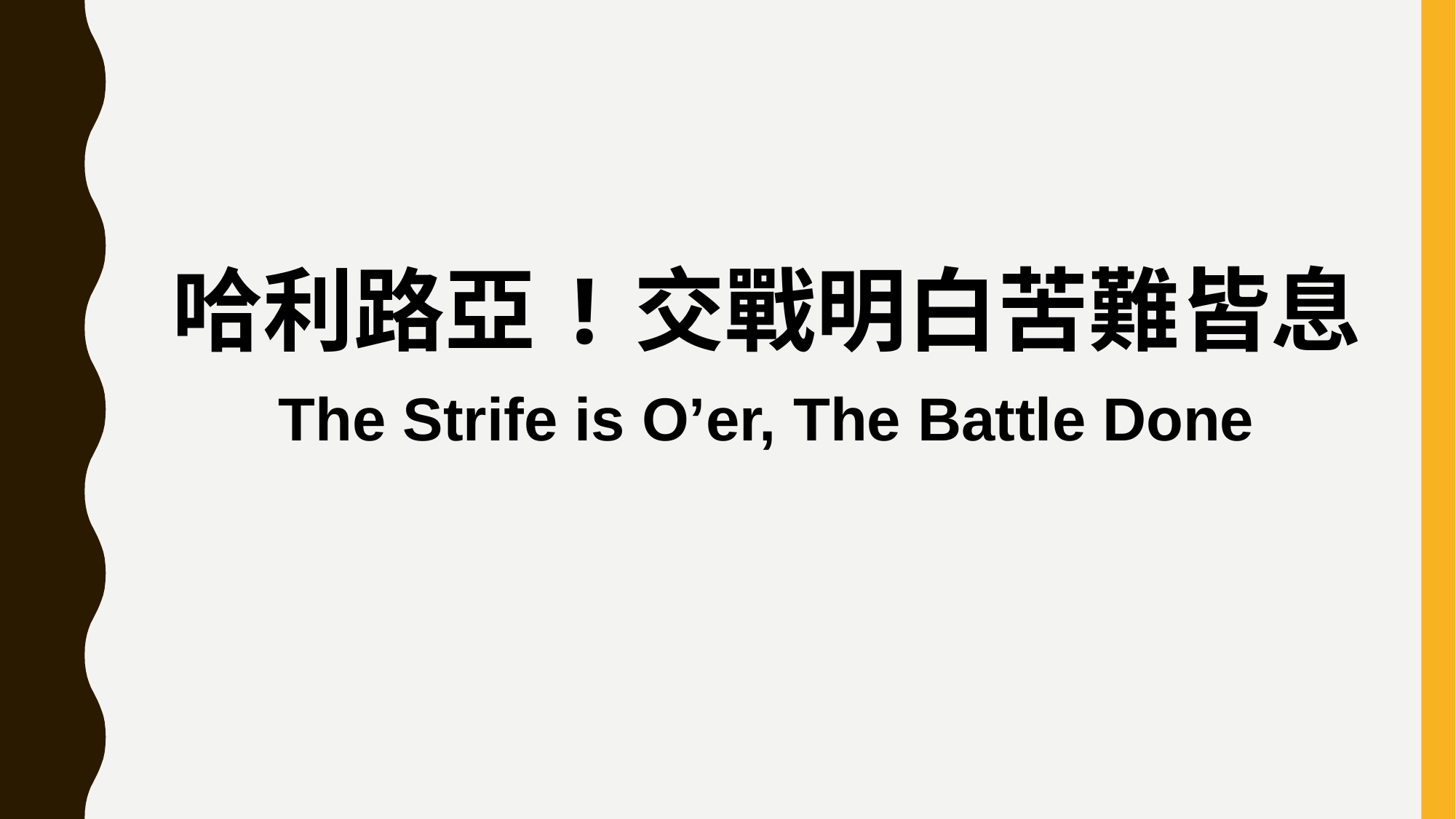

哈利路亞!交戰明白苦難皆息
The Strife is O’er, The Battle Done